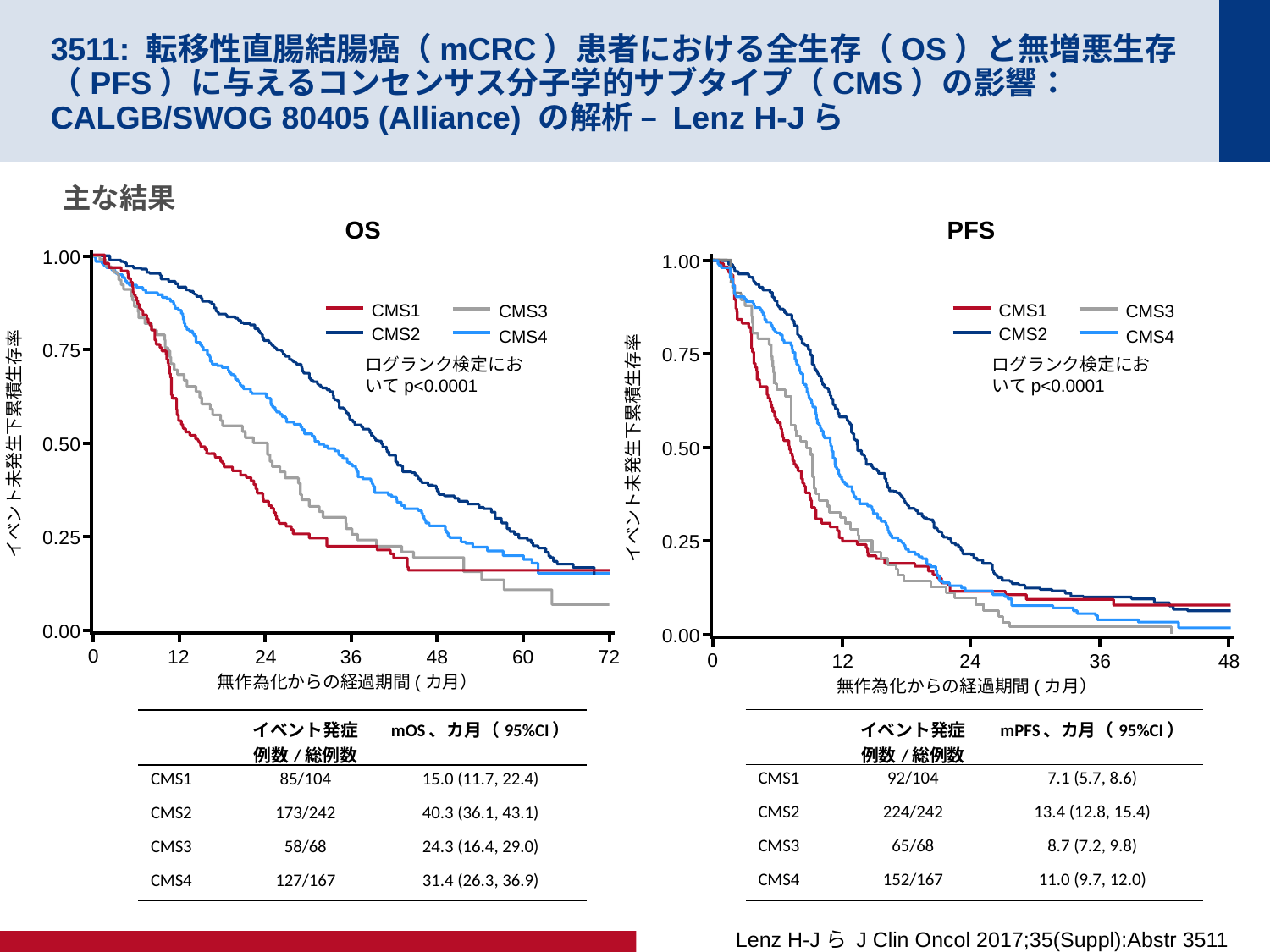

# 3511: 転移性直腸結腸癌（mCRC）患者における全生存（OS）と無増悪生存（PFS）に与えるコンセンサス分子学的サブタイプ（CMS）の影響：CALGB/SWOG 80405 (Alliance) の解析 – Lenz H-Jら
主な結果
OS
1.00

イベント未発生下累積生存率
0.75
0.50
0.25
0.00
0
12
24
36
48
60
72
無作為化からの経過期間(カ月）
PFS
1.00

イベント未発生下累積生存率
0.75
0.50
0.25
0.00
0
12
24
36
48
無作為化からの経過期間(カ月）
CMS1
CMS3
CMS2
CMS4
ログランク検定においてp<0.0001
CMS1
CMS3
CMS2
CMS4
ログランク検定においてp<0.0001
|  | イベント発症例数/総例数 | mPFS、カ月（95%CI） |
| --- | --- | --- |
| CMS1 | 92/104 | 7.1 (5.7, 8.6) |
| CMS2 | 224/242 | 13.4 (12.8, 15.4) |
| CMS3 | 65/68 | 8.7 (7.2, 9.8) |
| CMS4 | 152/167 | 11.0 (9.7, 12.0) |
|  | イベント発症例数/総例数 | mOS、カ月（95%CI） |
| --- | --- | --- |
| CMS1 | 85/104 | 15.0 (11.7, 22.4) |
| CMS2 | 173/242 | 40.3 (36.1, 43.1) |
| CMS3 | 58/68 | 24.3 (16.4, 29.0) |
| CMS4 | 127/167 | 31.4 (26.3, 36.9) |
Lenz H-Jら J Clin Oncol 2017;35(Suppl):Abstr 3511